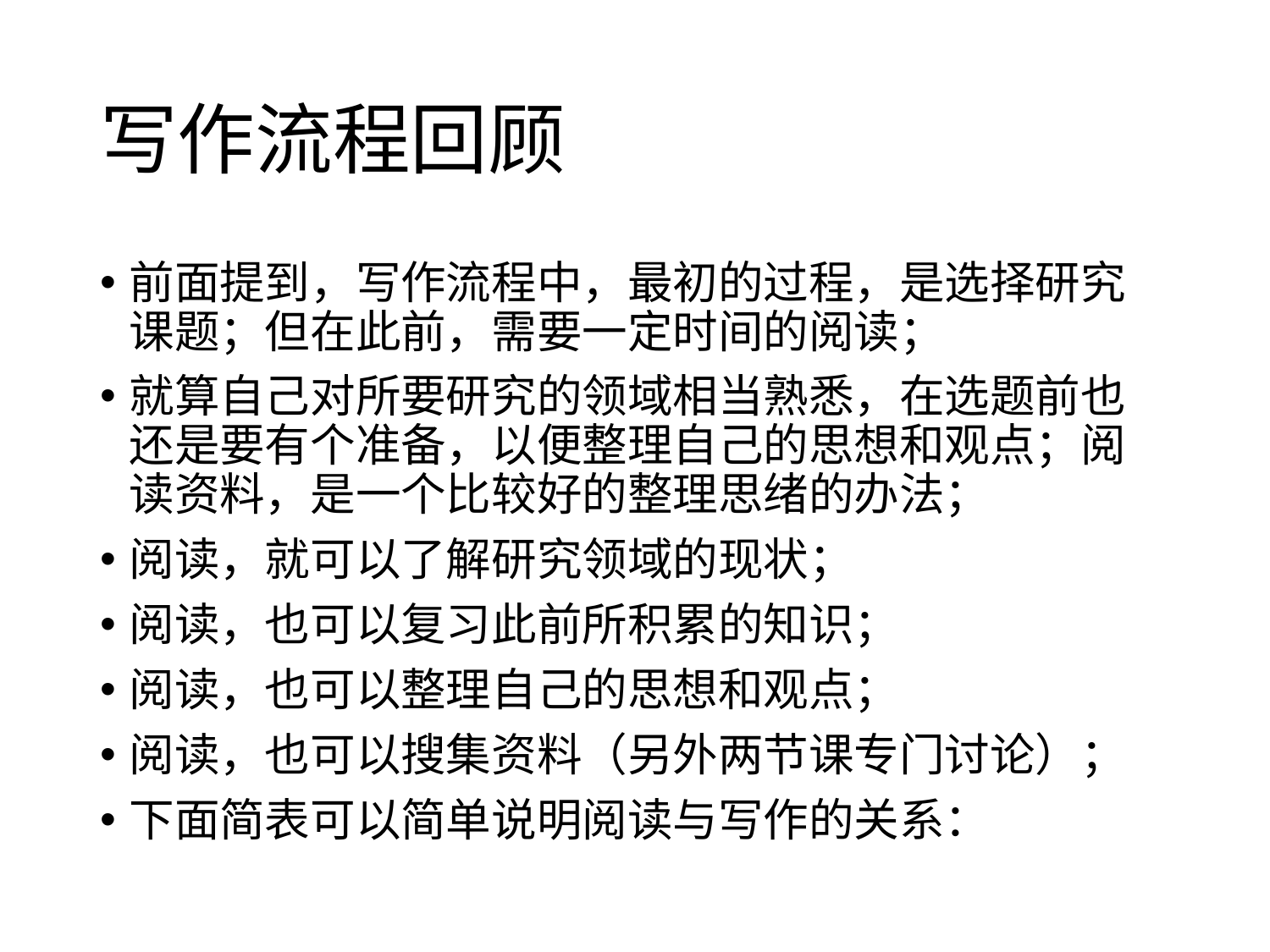

# 写作流程回顾
前面提到，写作流程中，最初的过程，是选择研究课题；但在此前，需要一定时间的阅读；
就算自己对所要研究的领域相当熟悉，在选题前也还是要有个准备，以便整理自己的思想和观点；阅读资料，是一个比较好的整理思绪的办法；
阅读，就可以了解研究领域的现状；
阅读，也可以复习此前所积累的知识；
阅读，也可以整理自己的思想和观点；
阅读，也可以搜集资料（另外两节课专门讨论）；
下面简表可以简单说明阅读与写作的关系：